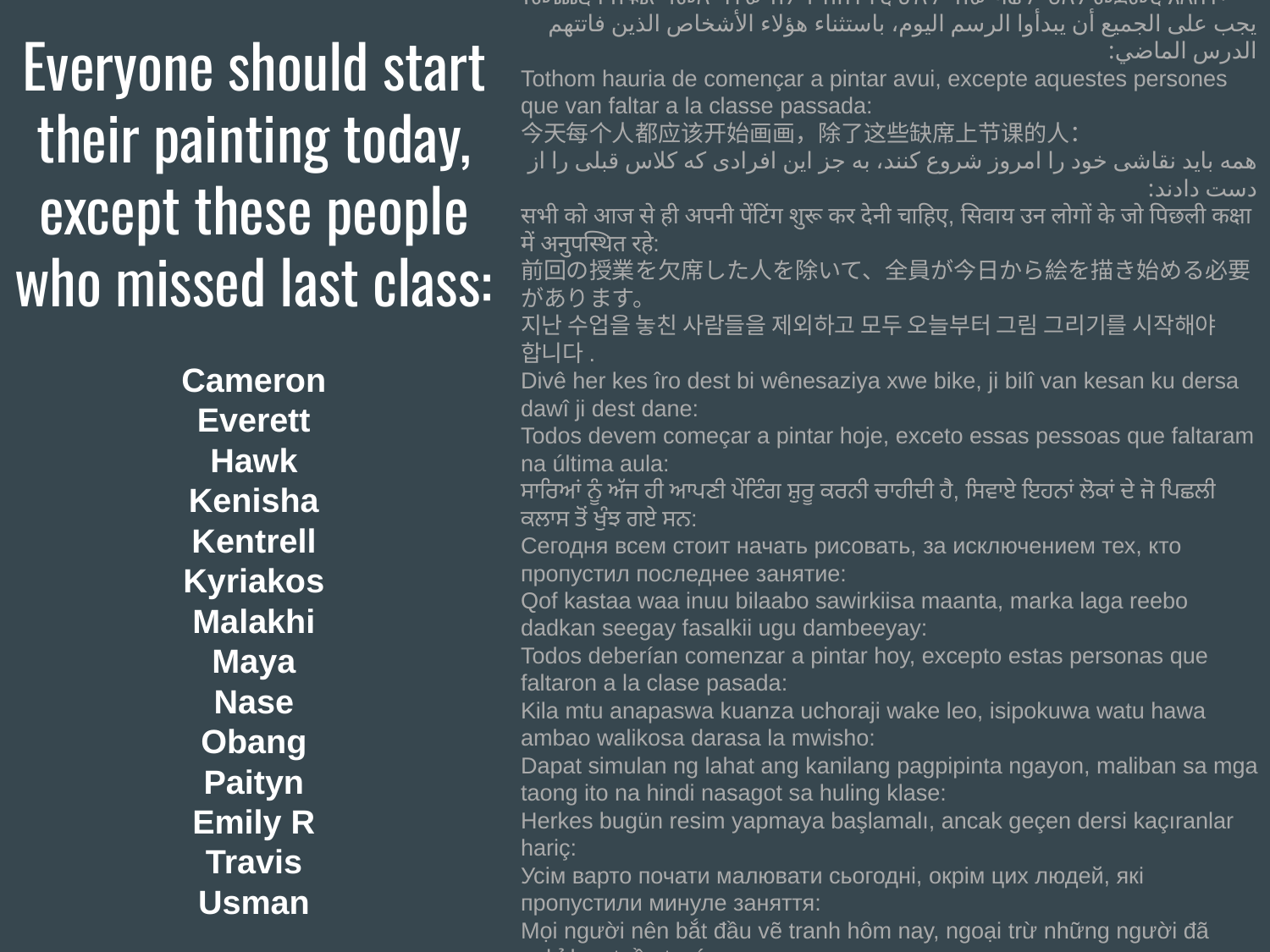

Everyone should start their painting today, except these people who missed last class:

Cameron
Everett
Hawk
Kenisha
Kentrell
Kyriakos
Malakhi
Maya
Nase
Obang
Paityn
Emily R
Travis
Usman
የመጨረሻ ክፍል ካመለጣቸው ሰዎች በስተቀር ሁሉም ሰው ዛሬ ሥዕሉን መጀመር አለበት፡-
يجب على الجميع أن يبدأوا الرسم اليوم، باستثناء هؤلاء الأشخاص الذين فاتتهم الدرس الماضي:
Tothom hauria de començar a pintar avui, excepte aquestes persones que van faltar a la classe passada:
今天每个人都应该开始画画，除了这些缺席上节课的人：
همه باید نقاشی خود را امروز شروع کنند، به جز این افرادی که کلاس قبلی را از دست دادند:
सभी को आज से ही अपनी पेंटिंग शुरू कर देनी चाहिए, सिवाय उन लोगों के जो पिछली कक्षा में अनुपस्थित रहे:
前回の授業を欠席した人を除いて、全員が今日から絵を描き始める必要があります。
지난 수업을 놓친 사람들을 제외하고 모두 오늘부터 그림 그리기를 시작해야 합니다.
Divê her kes îro dest bi wênesaziya xwe bike, ji bilî van kesan ku dersa dawî ji dest dane:
Todos devem começar a pintar hoje, exceto essas pessoas que faltaram na última aula:
ਸਾਰਿਆਂ ਨੂੰ ਅੱਜ ਹੀ ਆਪਣੀ ਪੇਂਟਿੰਗ ਸ਼ੁਰੂ ਕਰਨੀ ਚਾਹੀਦੀ ਹੈ, ਸਿਵਾਏ ਇਹਨਾਂ ਲੋਕਾਂ ਦੇ ਜੋ ਪਿਛਲੀ ਕਲਾਸ ਤੋਂ ਖੁੰਝ ਗਏ ਸਨ:
Сегодня всем стоит начать рисовать, за исключением тех, кто пропустил последнее занятие:
Qof kastaa waa inuu bilaabo sawirkiisa maanta, marka laga reebo dadkan seegay fasalkii ugu dambeeyay:
Todos deberían comenzar a pintar hoy, excepto estas personas que faltaron a la clase pasada:
Kila mtu anapaswa kuanza uchoraji wake leo, isipokuwa watu hawa ambao walikosa darasa la mwisho:
Dapat simulan ng lahat ang kanilang pagpipinta ngayon, maliban sa mga taong ito na hindi nasagot sa huling klase:
Herkes bugün resim yapmaya başlamalı, ancak geçen dersi kaçıranlar hariç:
Усім варто почати малювати сьогодні, окрім цих людей, які пропустили минуле заняття:
Mọi người nên bắt đầu vẽ tranh hôm nay, ngoại trừ những người đã nghỉ học tuần trước: